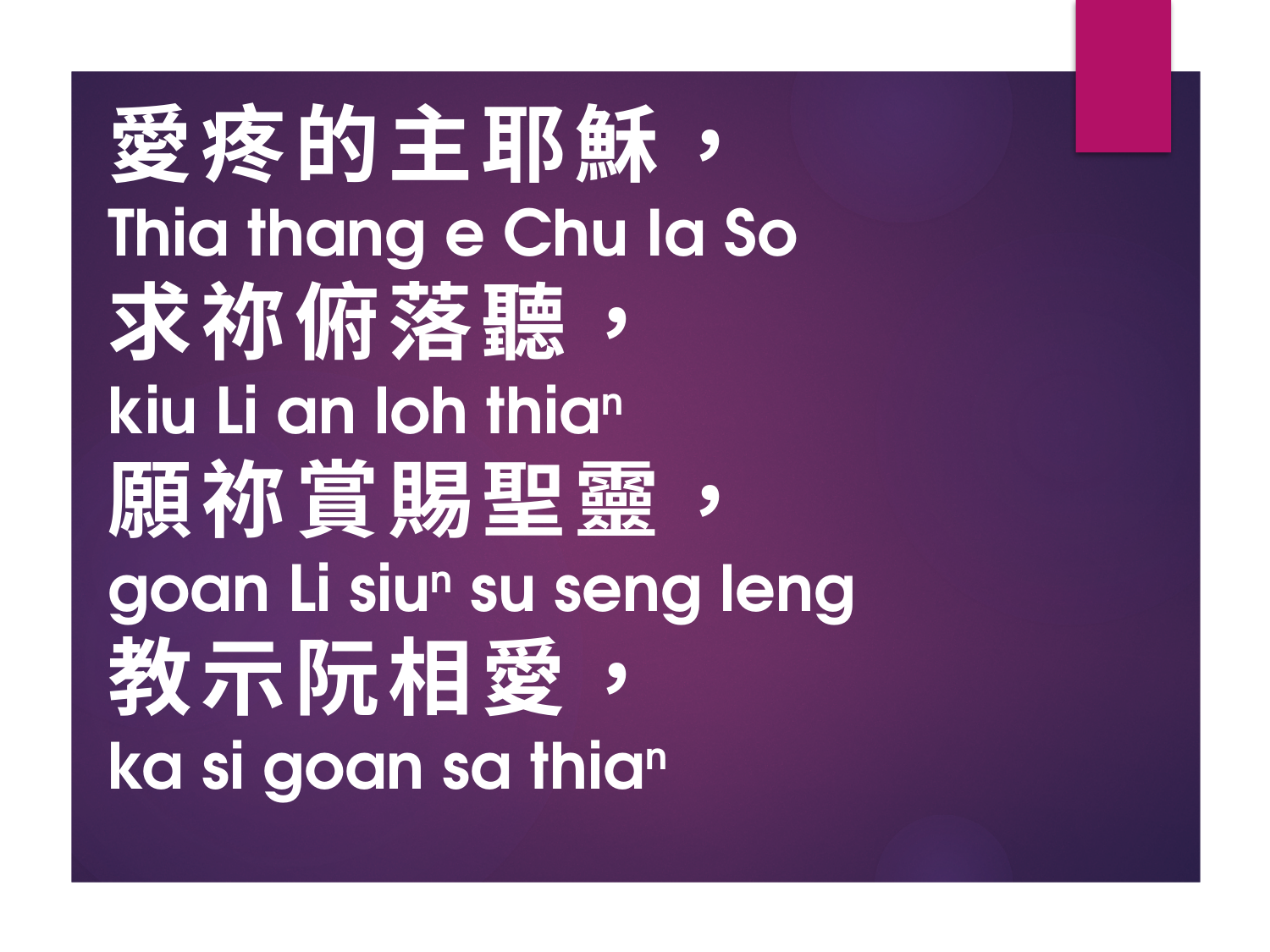

# 愛疼的主耶穌， Thia thang e Chu Ia So 求祢俯落聽， kiu Li an loh thian 願祢賞賜聖靈， goan Li siun su seng leng 教示阮相愛， ka si goan sa thian